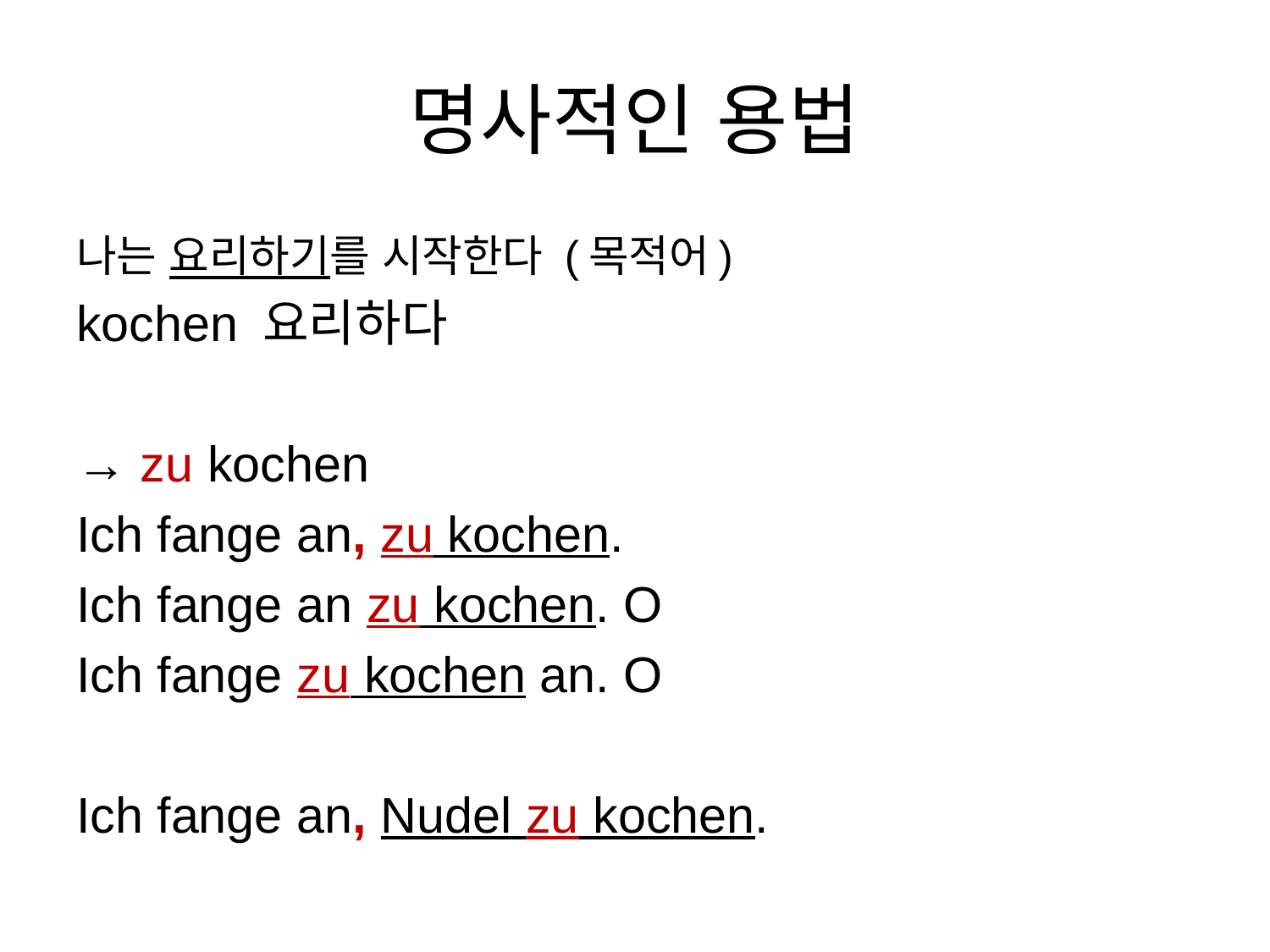

# 명사적인 용법
나는 요리하기를 시작한다 (목적어)
kochen 요리하다

→ zu kochen
Ich fange an, zu kochen.
Ich fange an zu kochen. O
Ich fange zu kochen an. O

Ich fange an, Nudel zu kochen.